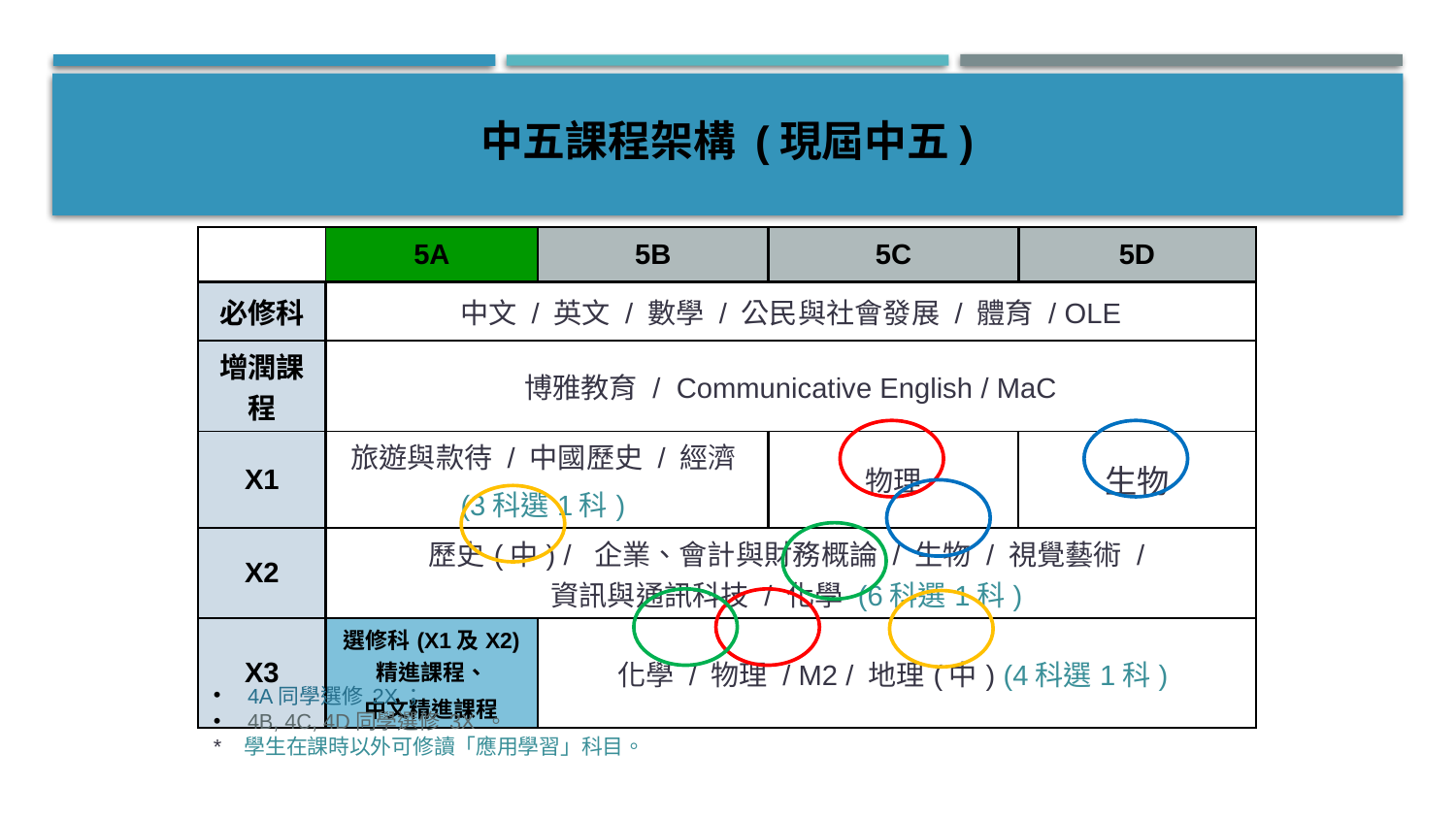

中五課程架構 (現屆中五)
|  | 5A | 5B | 5C | 5D |
| --- | --- | --- | --- | --- |
| 必修科 | 中文 / 英文 / 數學 / 公民與社會發展 / 體育 / OLE |  |  |  |
| 增潤課程 | 博雅教育 / Communicative English / MaC |  |  |  |
| X1 | 旅遊與款待 / 中國歷史 / 經濟 (3科選1科) |  | 物理 | 生物 |
| X2 | 歷史(中) / 企業、會計與財務概論 / 生物 / 視覺藝術 / 資訊與通訊科技 / 化學 (6科選1科) |  |  |  |
| X3 | 選修科(X1及X2) 精進課程、 中文精進課程 | 化學 / 物理 / M2 / 地理(中) (4科選1科) |  |  |

4A同學選修 2X；
4B, 4C, 4D同學選修 3X 。
*   學生在課時以外可修讀「應用學習」科目。